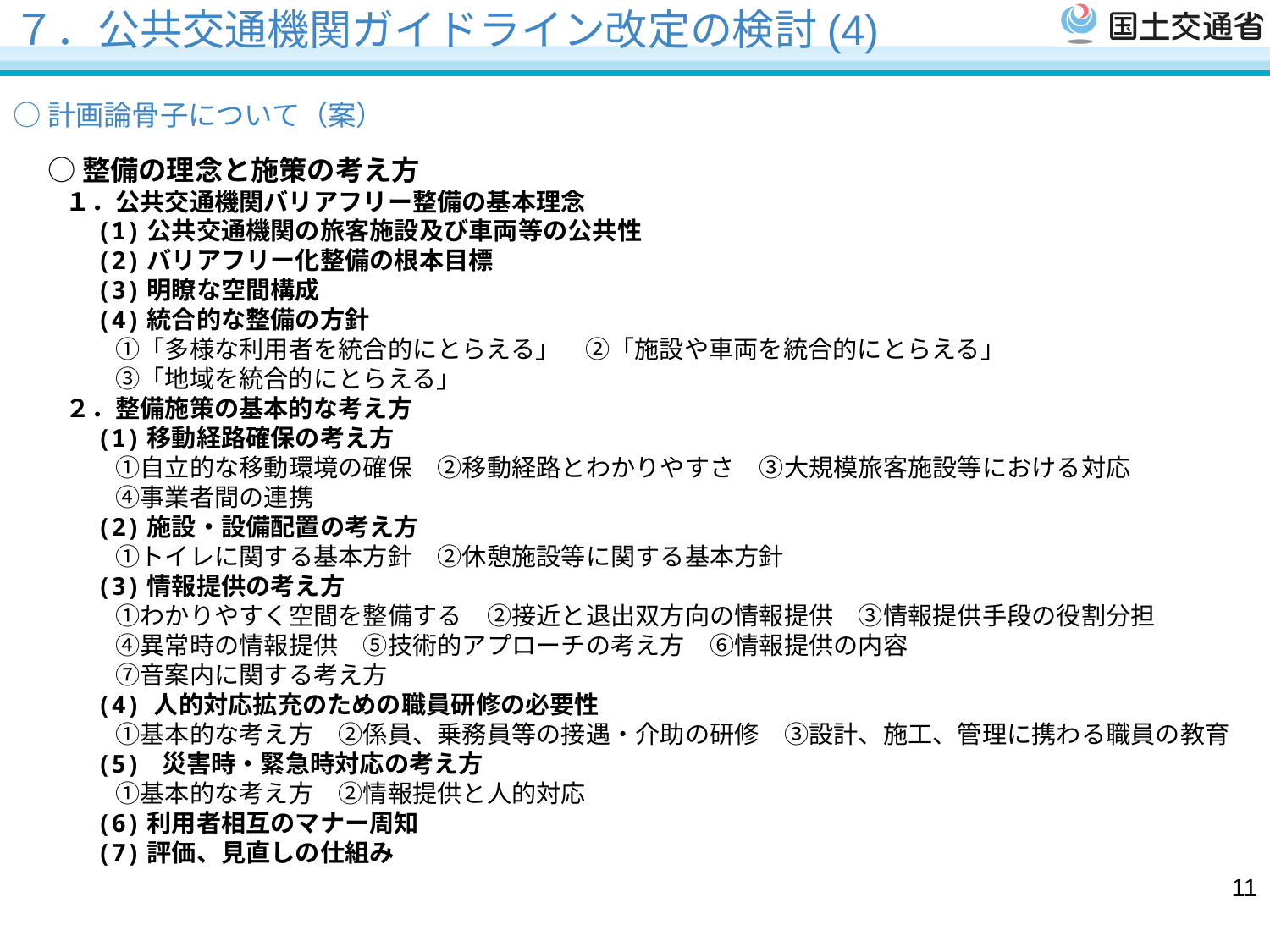

７．公共交通機関ガイドライン改定の検討(4)
# ○計画論骨子について（案）
○整備の理念と施策の考え方
１．公共交通機関バリアフリー整備の基本理念
　(1)公共交通機関の旅客施設及び車両等の公共性
　(2)バリアフリー化整備の根本目標
　(3)明瞭な空間構成
　(4)統合的な整備の方針
　　①「多様な利用者を統合的にとらえる」　②「施設や車両を統合的にとらえる」
　　③「地域を統合的にとらえる」
２．整備施策の基本的な考え方
　(1)移動経路確保の考え方
　　①自立的な移動環境の確保　②移動経路とわかりやすさ　③大規模旅客施設等における対応
　　④事業者間の連携
　(2)施設・設備配置の考え方
　　①トイレに関する基本方針　②休憩施設等に関する基本方針
　(3)情報提供の考え方
　　①わかりやすく空間を整備する　②接近と退出双方向の情報提供　③情報提供手段の役割分担
　　④異常時の情報提供　⑤技術的アプローチの考え方　⑥情報提供の内容
　　⑦音案内に関する考え方
　(4) 人的対応拡充のための職員研修の必要性
　　①基本的な考え方　②係員、乗務員等の接遇・介助の研修　③設計、施工、管理に携わる職員の教育
　(5) 災害時・緊急時対応の考え方
　　①基本的な考え方　②情報提供と人的対応
　(6)利用者相互のマナー周知
　(7)評価、見直しの仕組み

11